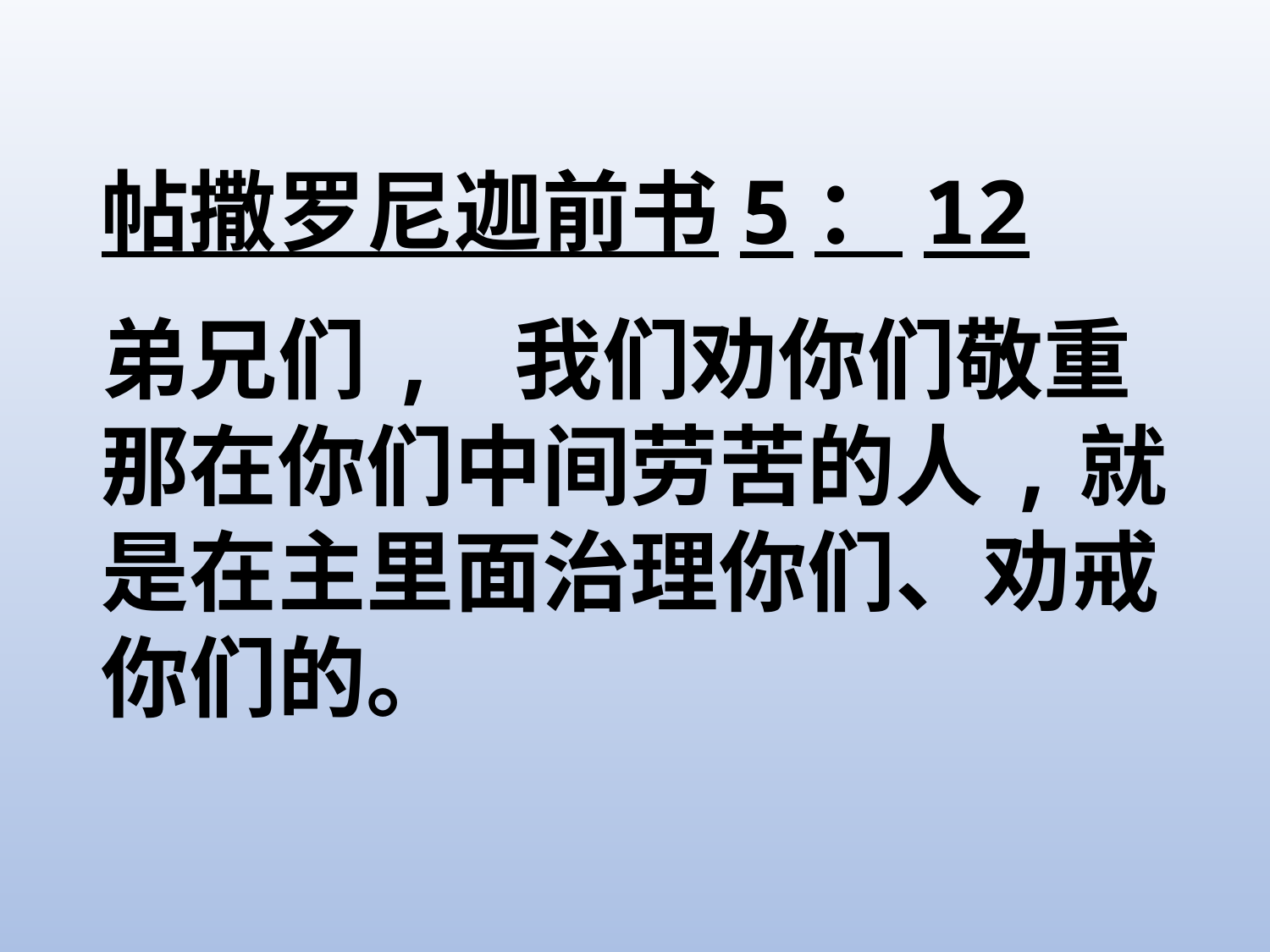

帖撒罗尼迦前书5：12

弟兄们, 我们劝你们敬重那在你们中间劳苦的人,就是在主里面治理你们、劝戒你们的。